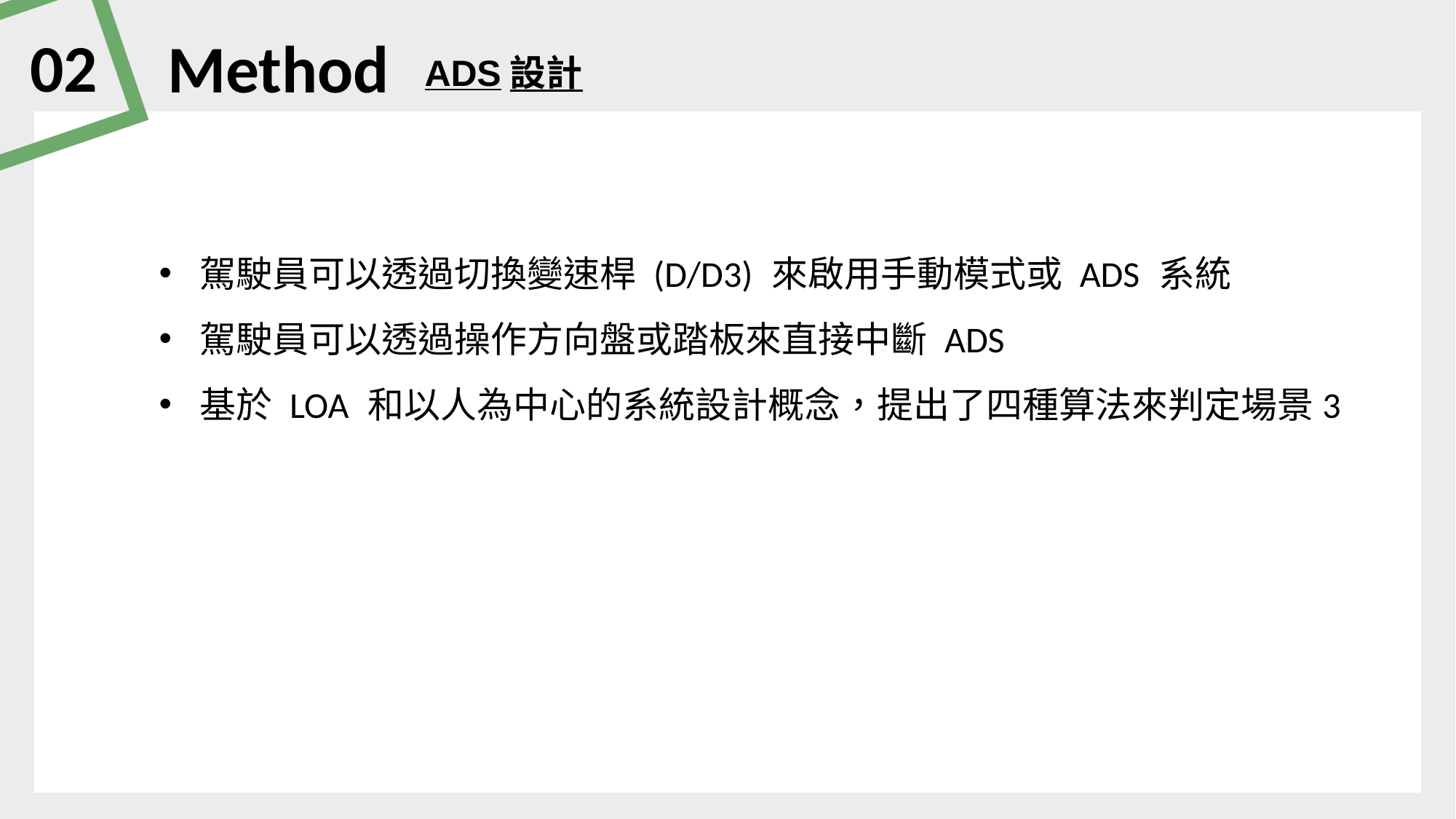

02
Method
ADS設計

駕駛員可以透過切換變速桿 (D/D3) 來啟用手動模式或 ADS 系統
駕駛員可以透過操作方向盤或踏板來直接中斷 ADS
基於 LOA 和以人為中心的系統設計概念，提出了四種算法來判定場景3